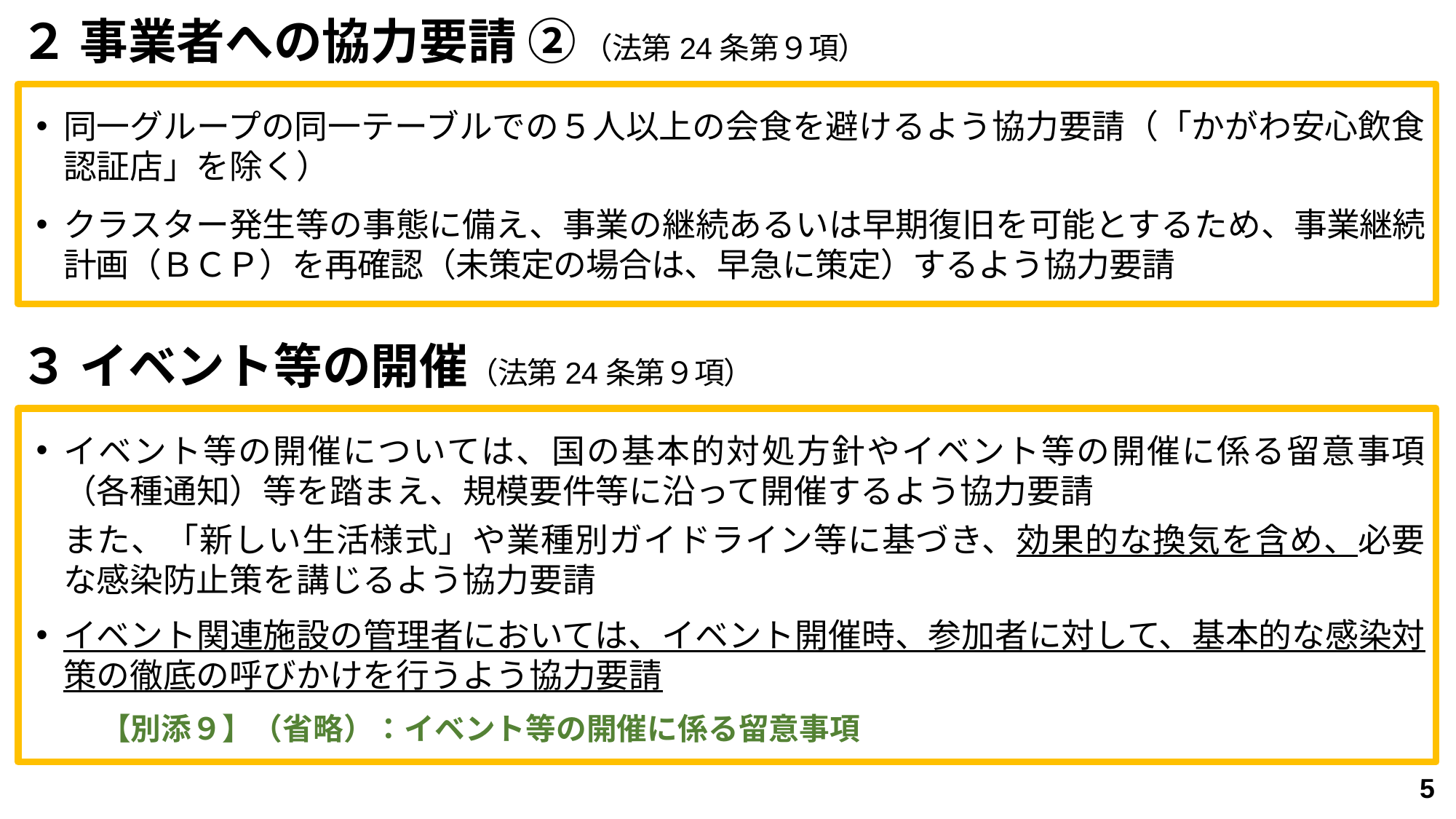

# ２ 事業者への協力要請 ② （法第24条第９項）
同一グループの同一テーブルでの５人以上の会食を避けるよう協力要請（「かがわ安心飲食認証店」を除く）
クラスター発生等の事態に備え、事業の継続あるいは早期復旧を可能とするため、事業継続計画（ＢＣＰ）を再確認（未策定の場合は、早急に策定）するよう協力要請
３ イベント等の開催（法第24条第９項）
イベント等の開催については、国の基本的対処方針やイベント等の開催に係る留意事項（各種通知）等を踏まえ、規模要件等に沿って開催するよう協力要請
また、「新しい生活様式」や業種別ガイドライン等に基づき、効果的な換気を含め、必要な感染防止策を講じるよう協力要請
イベント関連施設の管理者においては、イベント開催時、参加者に対して、基本的な感染対策の徹底の呼びかけを行うよう協力要請
　 【別添９】（省略）：イベント等の開催に係る留意事項
5